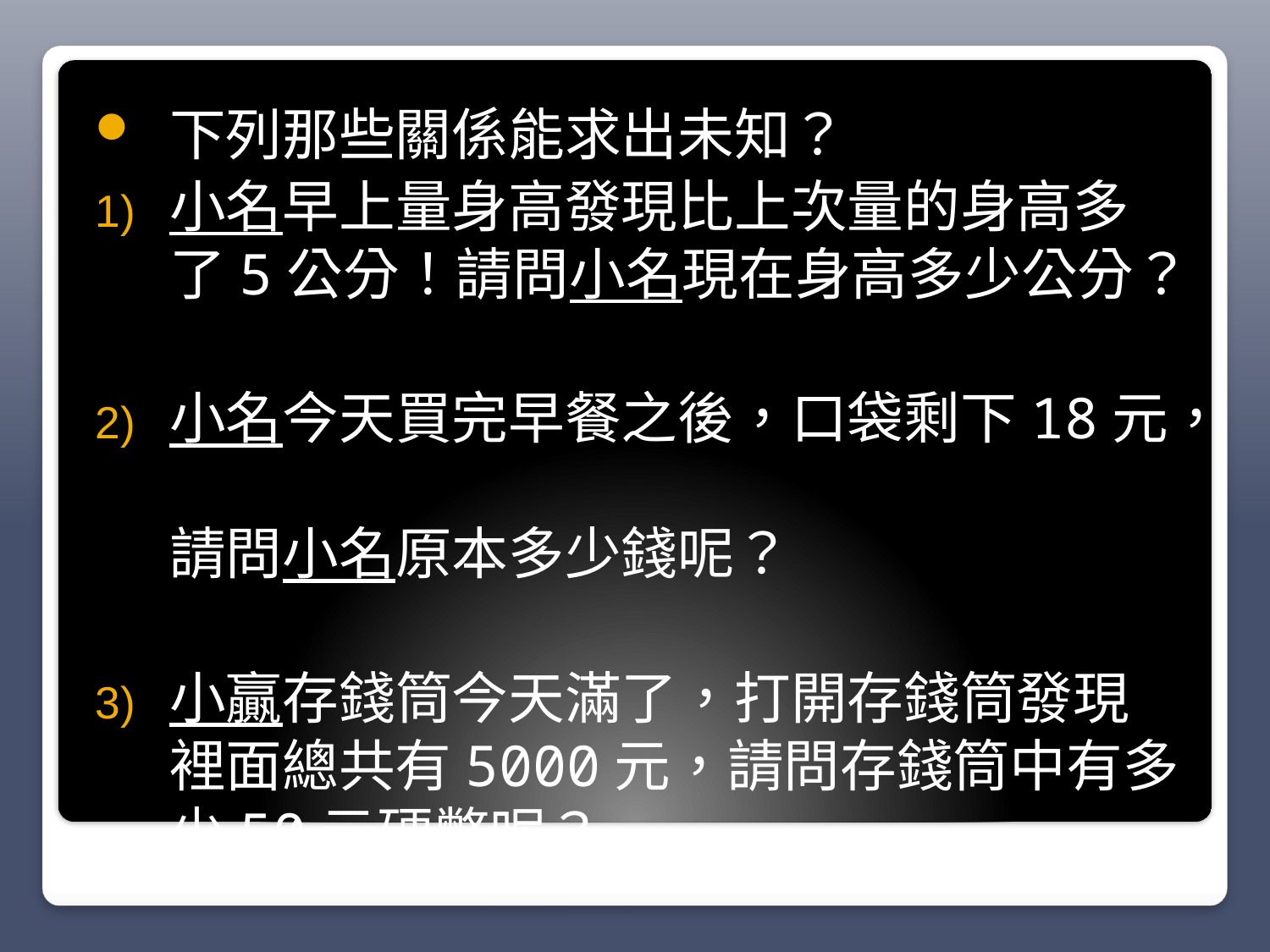

下列那些關係能求出未知？
小名早上量身高發現比上次量的身高多了5公分！請問小名現在身高多少公分？

小名今天買完早餐之後，口袋剩下18元，
請問小名原本多少錢呢？

小贏存錢筒今天滿了，打開存錢筒發現裡面總共有5000元，請問存錢筒中有多少50元硬幣呢？